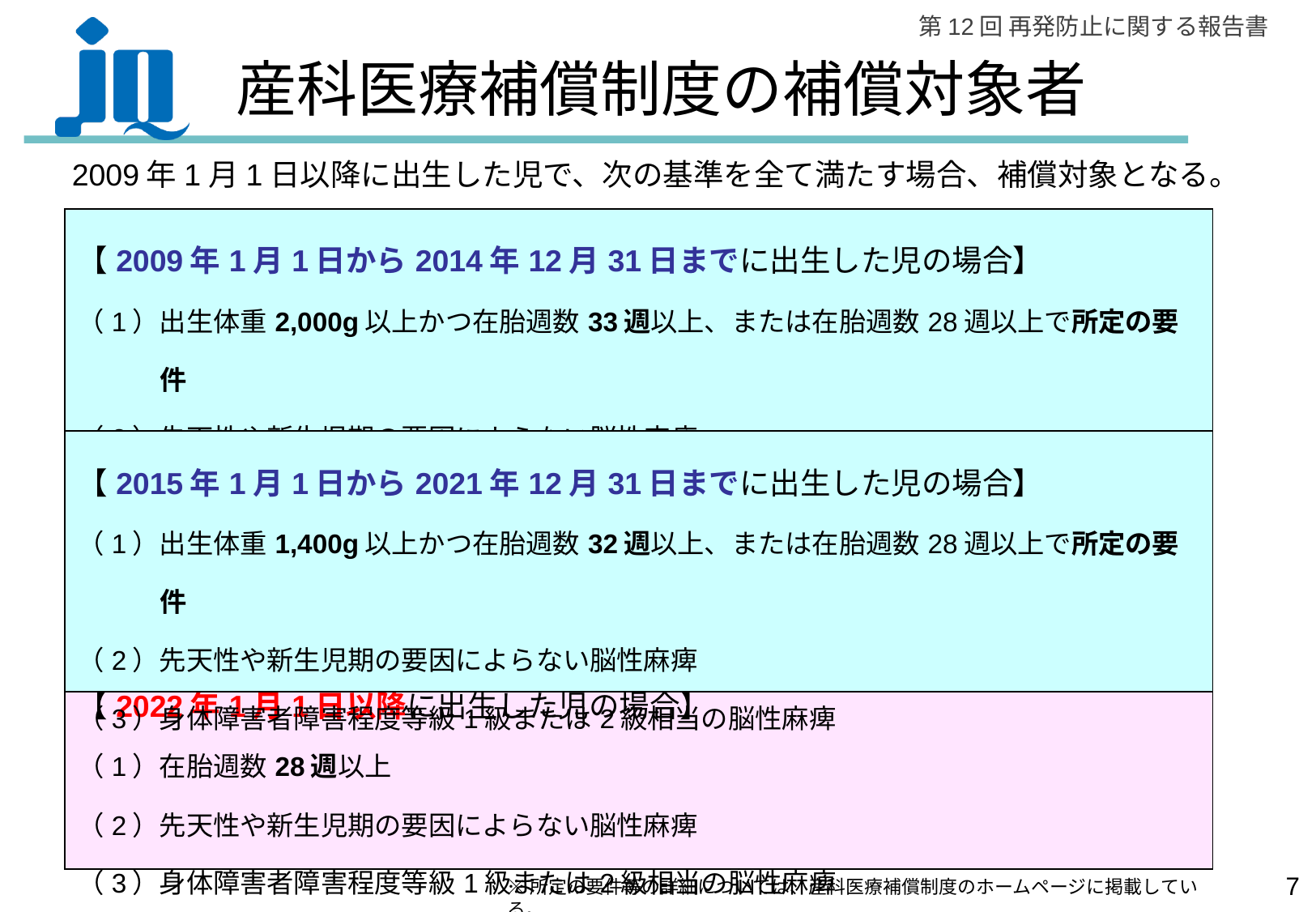

産科医療補償制度の補償対象者
2009年1月1日以降に出生した児で、次の基準を全て満たす場合、補償対象となる。
| 【2009年1月1日から2014年12月31日までに出生した児の場合】 （1）出生体重2,000g以上かつ在胎週数33週以上、または在胎週数28週以上で所定の要件 （2）先天性や新生児期の要因によらない脳性麻痺 （3）身体障害者障害程度等級1級または2級相当の脳性麻痺 |
| --- |
| 【2015年1月1日から2021年12月31日までに出生した児の場合】 （1）出生体重1,400g以上かつ在胎週数32週以上、または在胎週数28週以上で所定の要件 （2）先天性や新生児期の要因によらない脳性麻痺 （3）身体障害者障害程度等級1級または2級相当の脳性麻痺 |
| --- |
| 【2022年1月1日以降に出生した児の場合】 （1）在胎週数28週以上 （2）先天性や新生児期の要因によらない脳性麻痺 （3）身体障害者障害程度等級1級または2級相当の脳性麻痺 |
| --- |
7
※所定の要件等の詳細については、産科医療補償制度のホームページに掲載している。